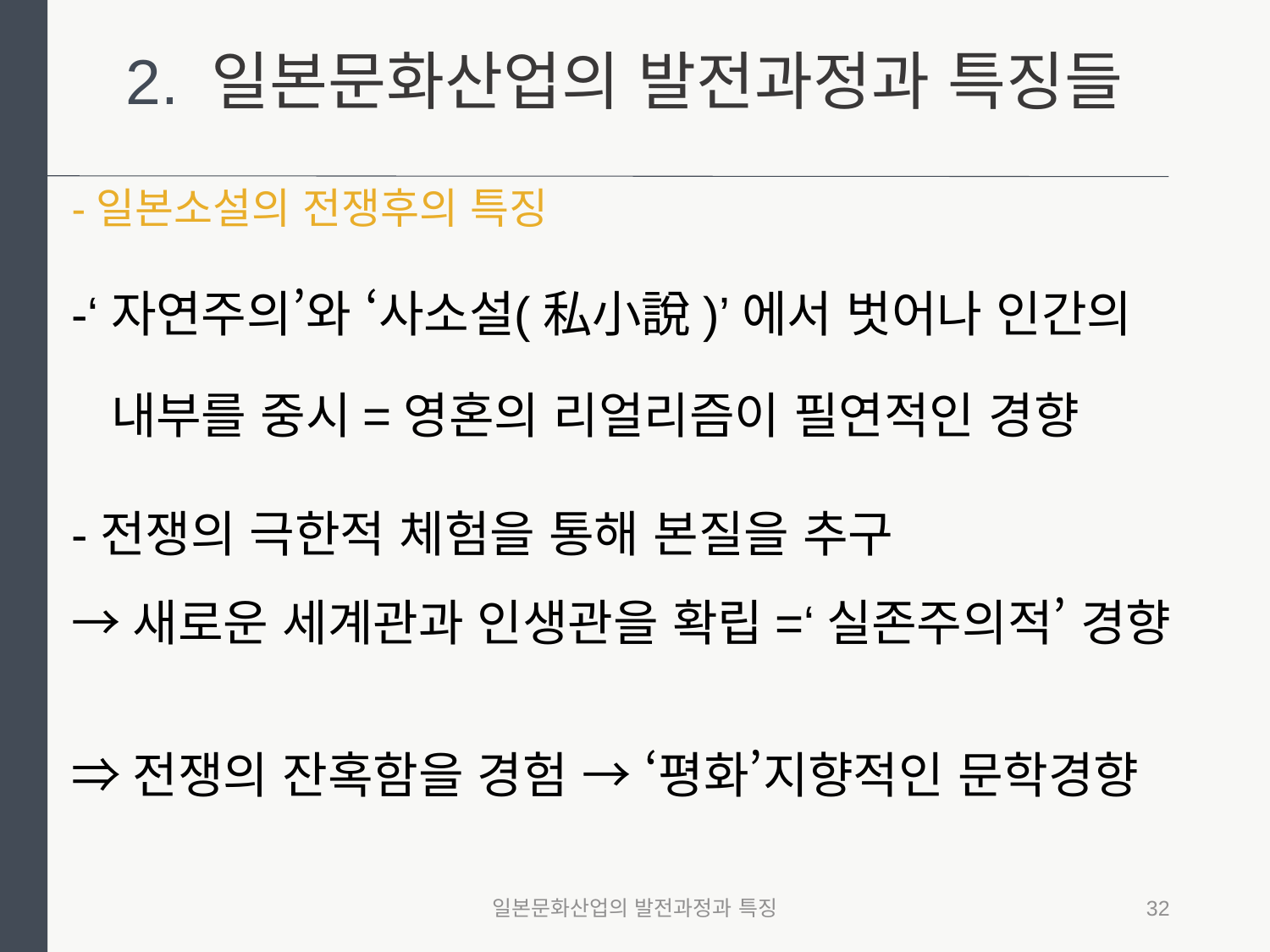

2. 일본문화산업의 발전과정과 특징들
-일본소설의 전쟁후의 특징

-‘자연주의’와 ‘사소설(私小說)’에서 벗어나 인간의

  내부를 중시=영혼의 리얼리즘이 필연적인 경향

-전쟁의 극한적 체험을 통해 본질을 추구

→새로운 세계관과 인생관을 확립=‘실존주의적’ 경향

⇒전쟁의 잔혹함을 경험 → ‘평화’지향적인 문학경향

일본문화산업의 발전과정과 특징
32